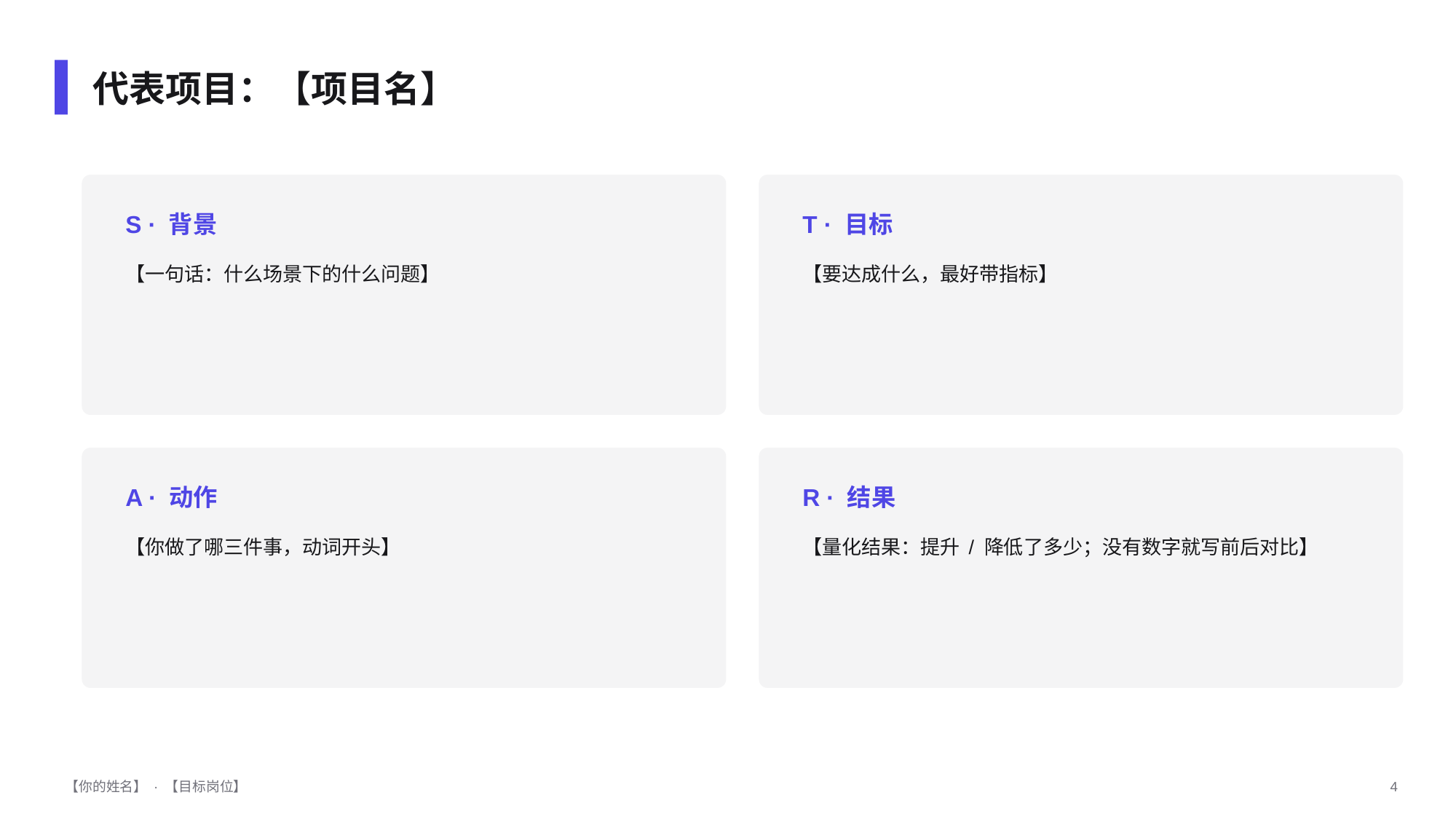

代表项目：【项目名】

S · 背景
T · 目标
【一句话：什么场景下的什么问题】
【要达成什么，最好带指标】

A · 动作
R · 结果
【你做了哪三件事，动词开头】
【量化结果：提升 / 降低了多少；没有数字就写前后对比】
【你的姓名】 · 【目标岗位】
4